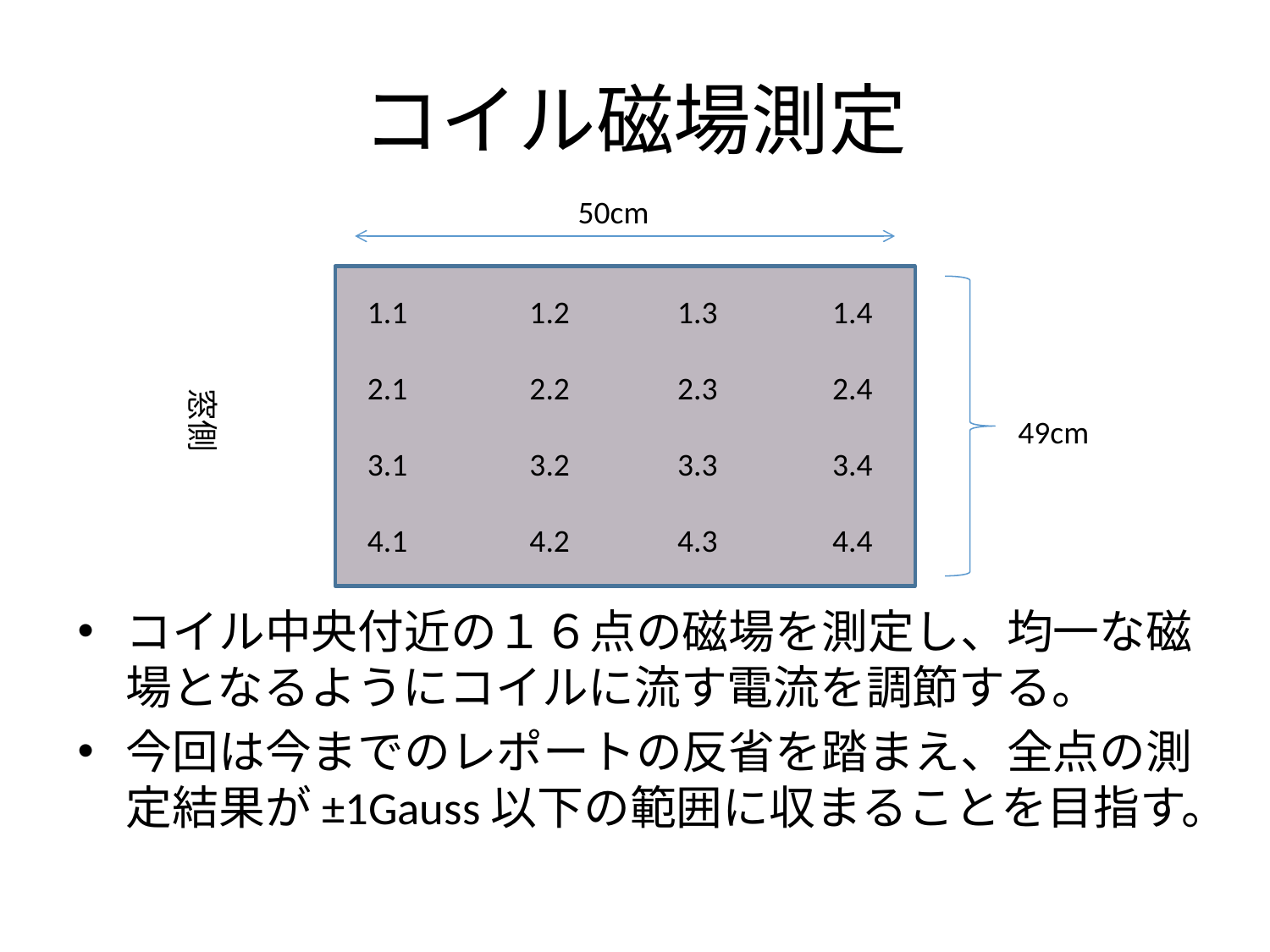

# コイル磁場測定
50cm

コイル中央付近の１６点の磁場を測定し、均一な磁場となるようにコイルに流す電流を調節する。
今回は今までのレポートの反省を踏まえ、全点の測定結果が±1Gauss以下の範囲に収まることを目指す。

1.1                 1.2               1.3                1.4

2.1                 2.2               2.3                2.4

3.1                 3.2               3.3                3.4

4.1                 4.2               4.3                4.4
窓側
49cm